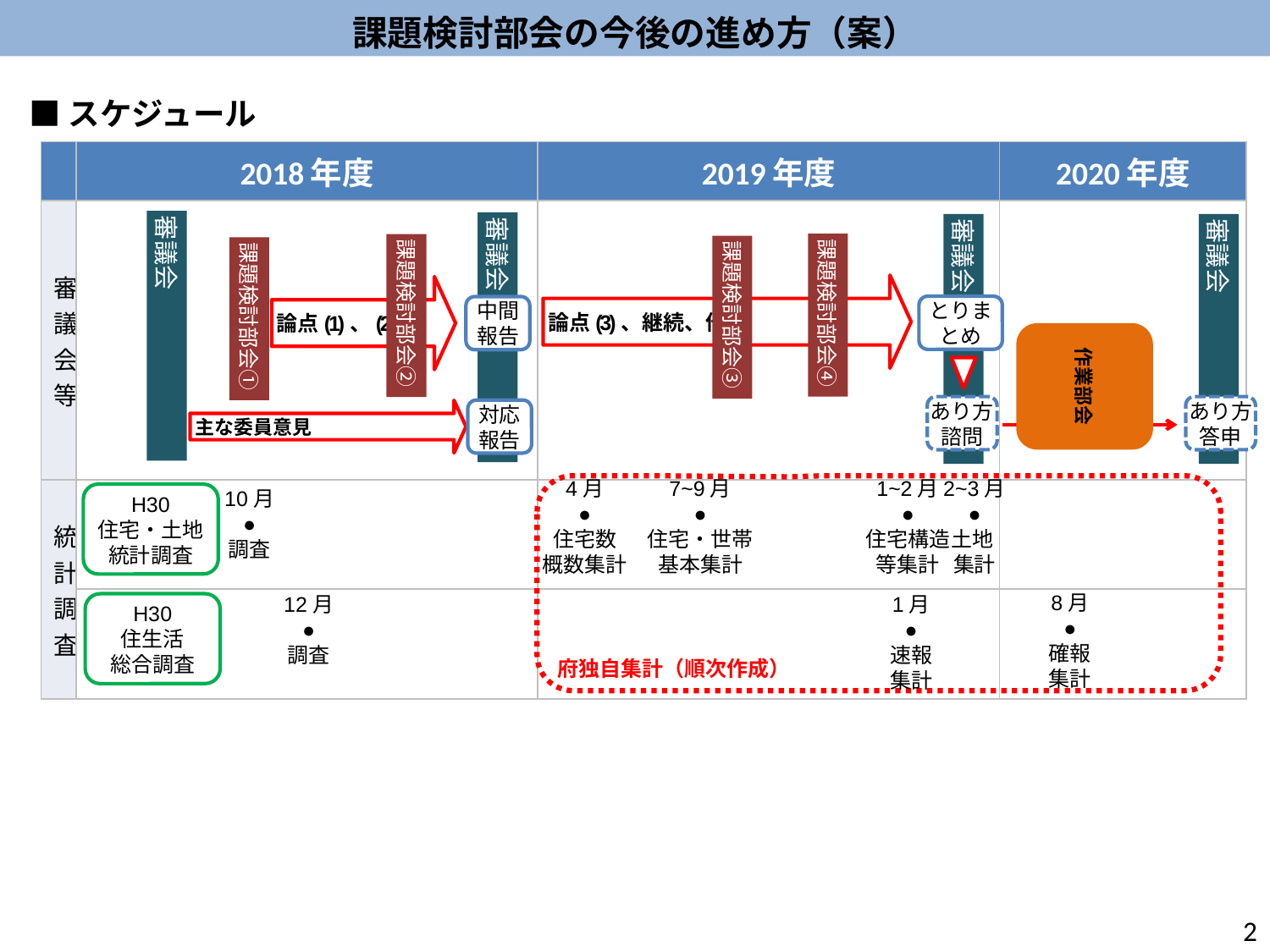

課題検討部会の今後の進め方（案）
■スケジュール
|  | 2018年度 | 2019年度 | 2020年度 |
| --- | --- | --- | --- |
| 審議会等 |  |  |  |
| 統計調査 |  |  |  |
|  |  |  |  |
審議会
審議会
審議会
審議会
課題検討部会④
課題検討部会②
課題検討部会③
課題検討部会①
論点(3)、継続、他
論点(1)、(2)
とりまとめ
中間
報告
作業部会

あり方
諮問
あり方
答申
対応
報告
主な委員意見
4月
●
住宅数
概数集計
7~9月
●
住宅・世帯
基本集計
1~2月
●
住宅構造
等集計
2~3月
●
土地
集計

10月
●
調査
H30
住宅・土地
統計調査
8月
●
確報
集計
1月
●
速報
集計
12月
●
調査
H30
住生活
総合調査
府独自集計（順次作成）
2